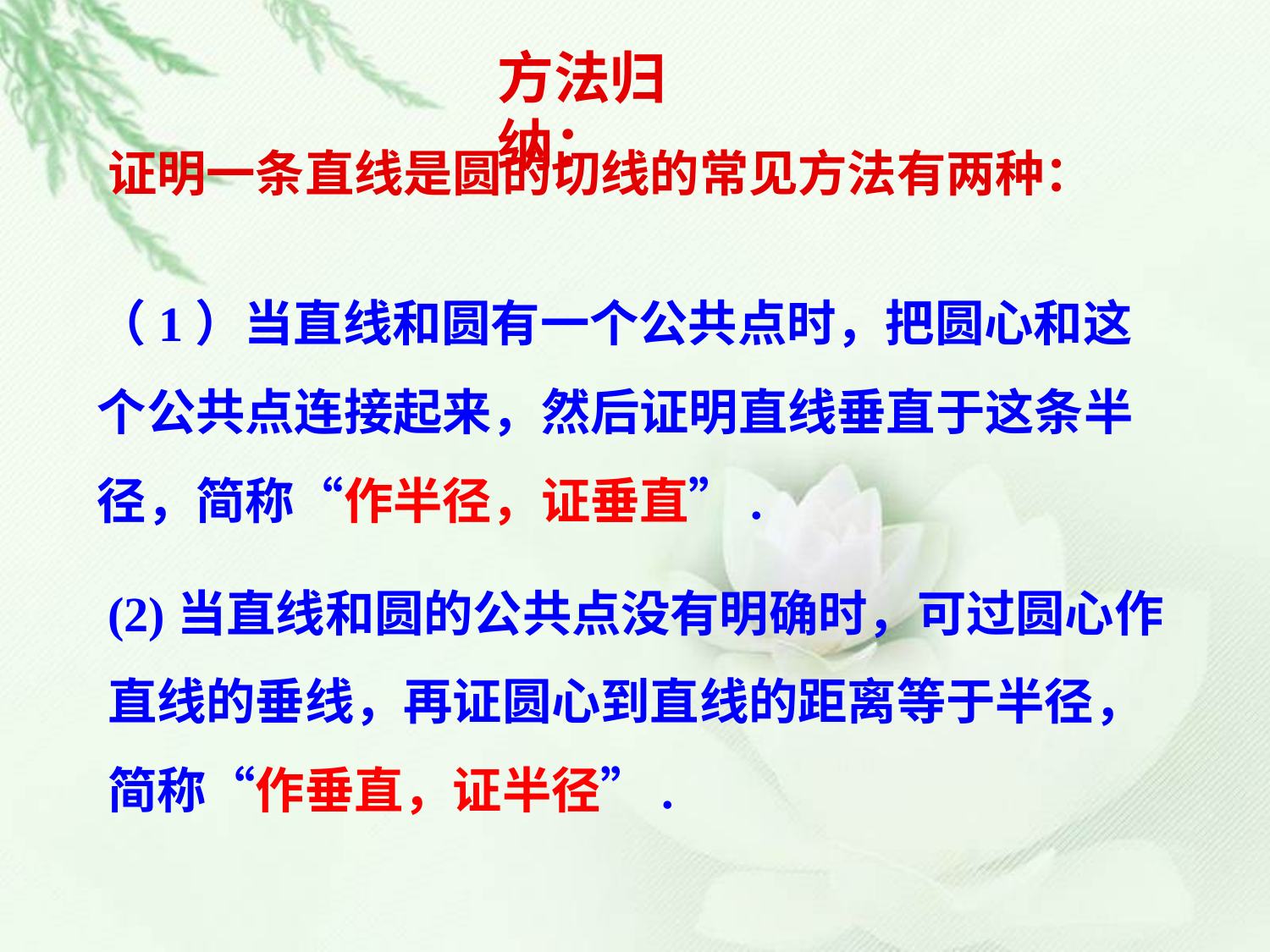

方法归纳：
证明一条直线是圆的切线的常见方法有两种：
（1）当直线和圆有一个公共点时，把圆心和这个公共点连接起来，然后证明直线垂直于这条半径，简称“作半径，证垂直”.
(2)当直线和圆的公共点没有明确时，可过圆心作直线的垂线，再证圆心到直线的距离等于半径，简称“作垂直，证半径”.